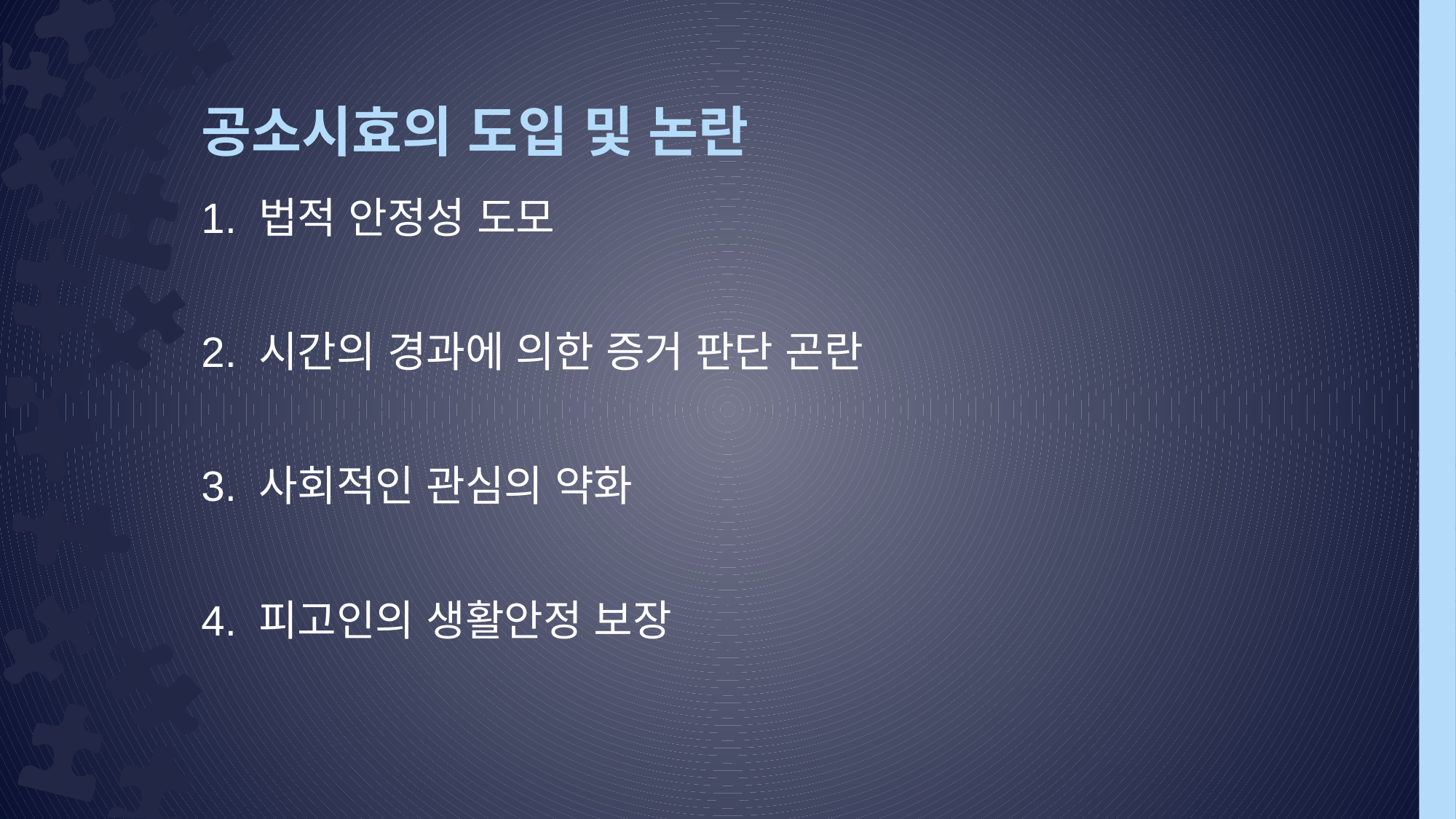

# 공소시효의 도입 및 논란
1. 법적 안정성 도모

2. 시간의 경과에 의한 증거 판단 곤란

3. 사회적인 관심의 약화

4. 피고인의 생활안정 보장